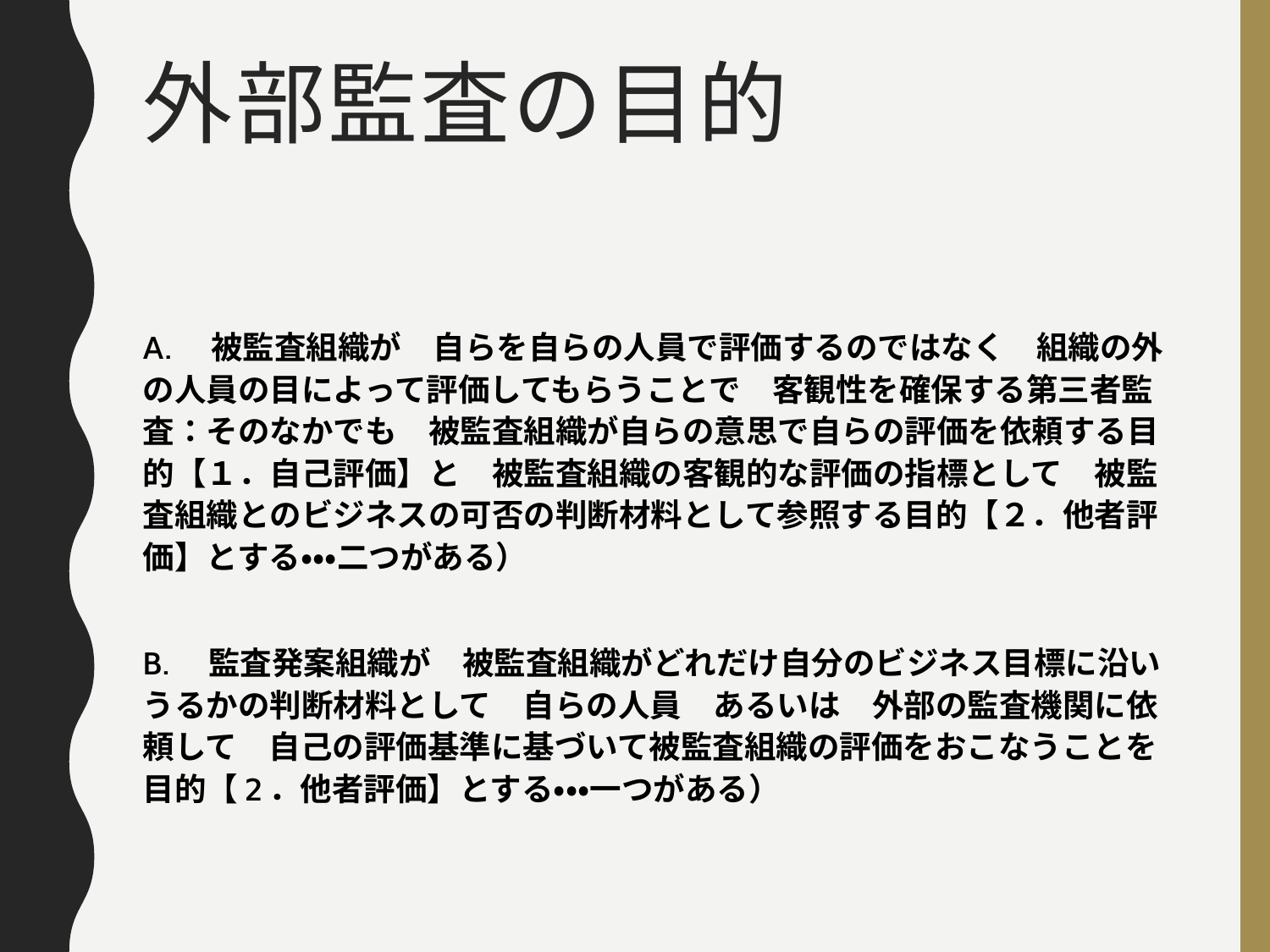

# 外部監査の目的
A.　被監査組織が　自らを自らの人員で評価するのではなく　組織の外の人員の目によって評価してもらうことで　客観性を確保する第三者監査：そのなかでも　被監査組織が自らの意思で自らの評価を依頼する目的【１．自己評価】と　被監査組織の客観的な評価の指標として　被監査組織とのビジネスの可否の判断材料として参照する目的【２．他者評価】とする・・・二つがある）

B.　監査発案組織が　被監査組織がどれだけ自分のビジネス目標に沿いうるかの判断材料として　自らの人員　あるいは　外部の監査機関に依頼して　自己の評価基準に基づいて被監査組織の評価をおこなうことを目的【2．他者評価】とする・・・一つがある）